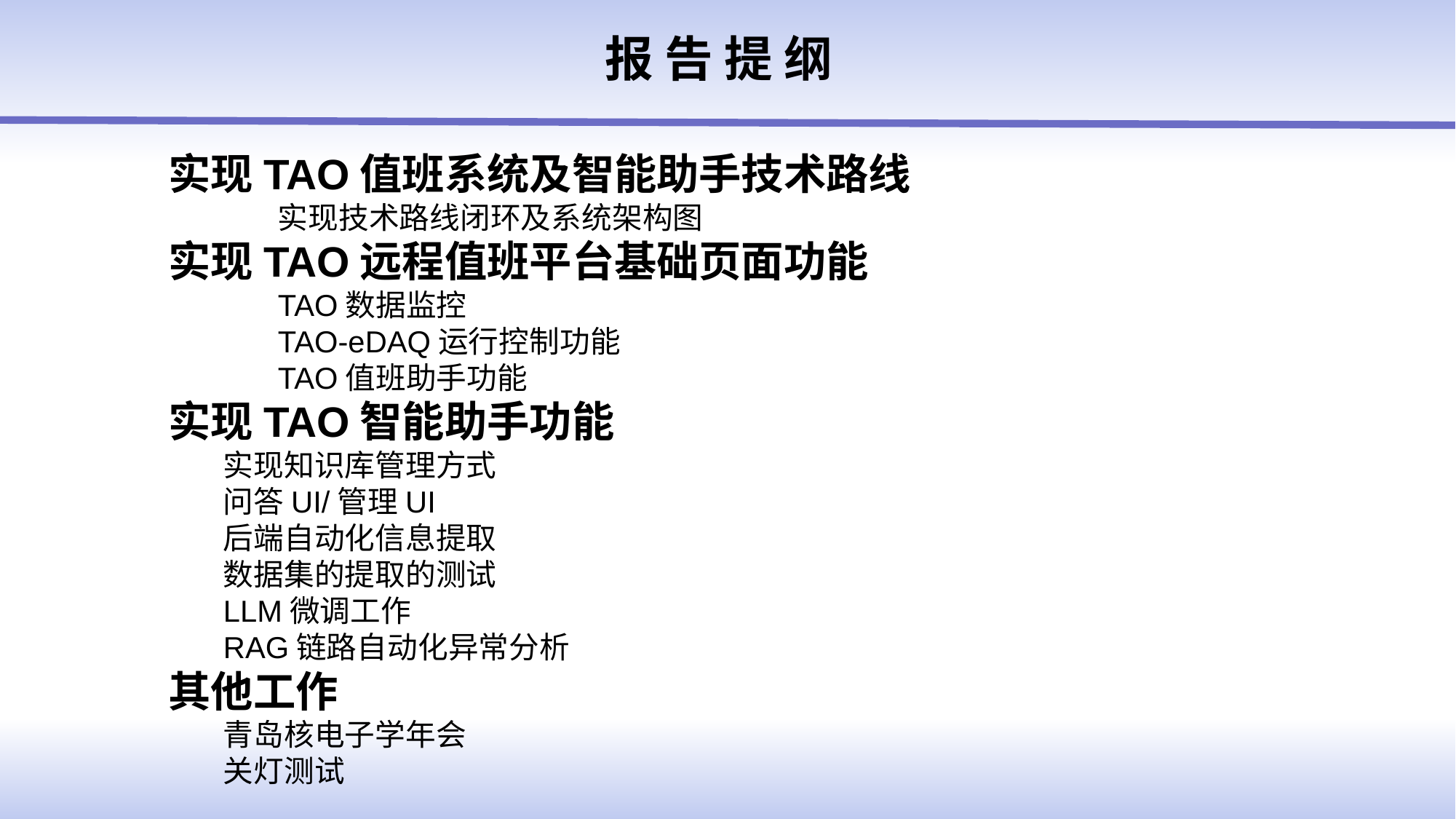

报 告 提 纲
实现TAO值班系统及智能助手技术路线
实现技术路线闭环及系统架构图
实现TAO远程值班平台基础页面功能
TAO数据监控
TAO-eDAQ运行控制功能
TAO值班助手功能
实现TAO智能助手功能
实现知识库管理方式
问答UI/管理UI
后端自动化信息提取
数据集的提取的测试
LLM微调工作
RAG链路自动化异常分析
其他工作
青岛核电子学年会
关灯测试